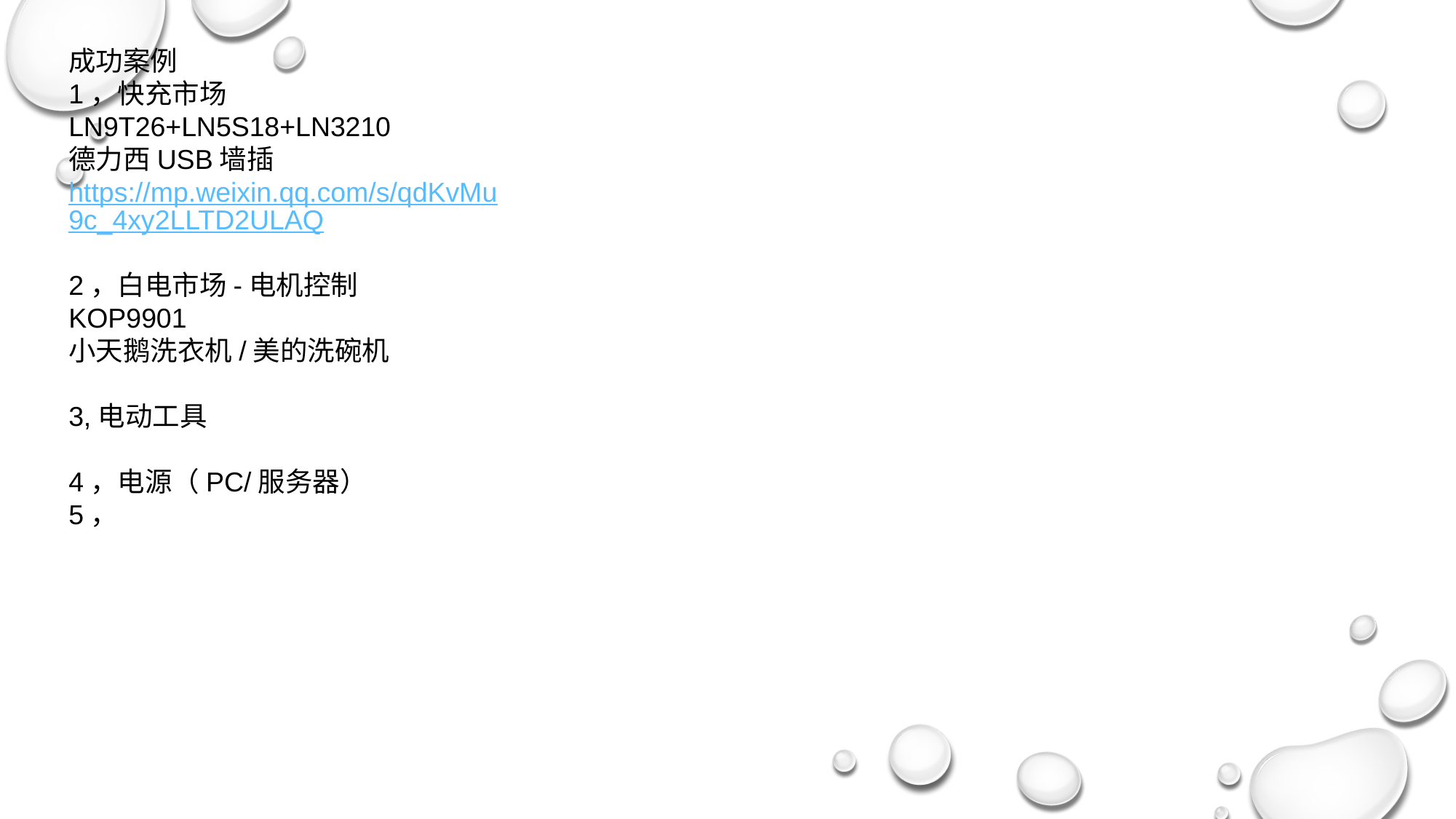

成功案例
1，快充市场
LN9T26+LN5S18+LN3210
德力西USB墙插
https://mp.weixin.qq.com/s/qdKvMu9c_4xy2LLTD2ULAQ

2，白电市场-电机控制
KOP9901
小天鹅洗衣机/美的洗碗机

3,电动工具

4，电源（PC/服务器）
5，